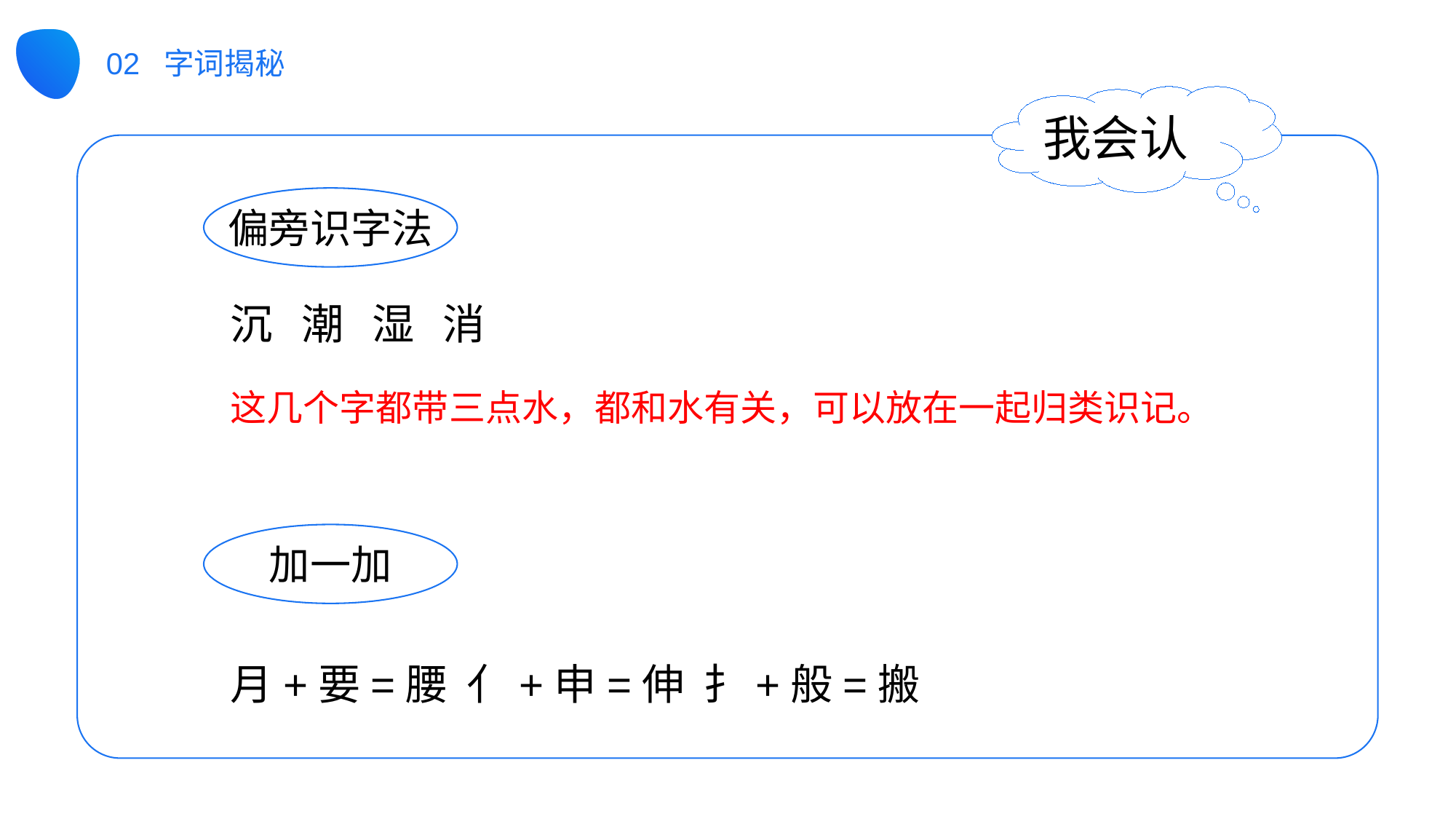

02  字词揭秘
我会认

偏旁识字法
沉   潮   湿   消
这几个字都带三点水，都和水有关，可以放在一起归类识记。

加一加
月+要=腰  亻+申=伸  扌+般=搬